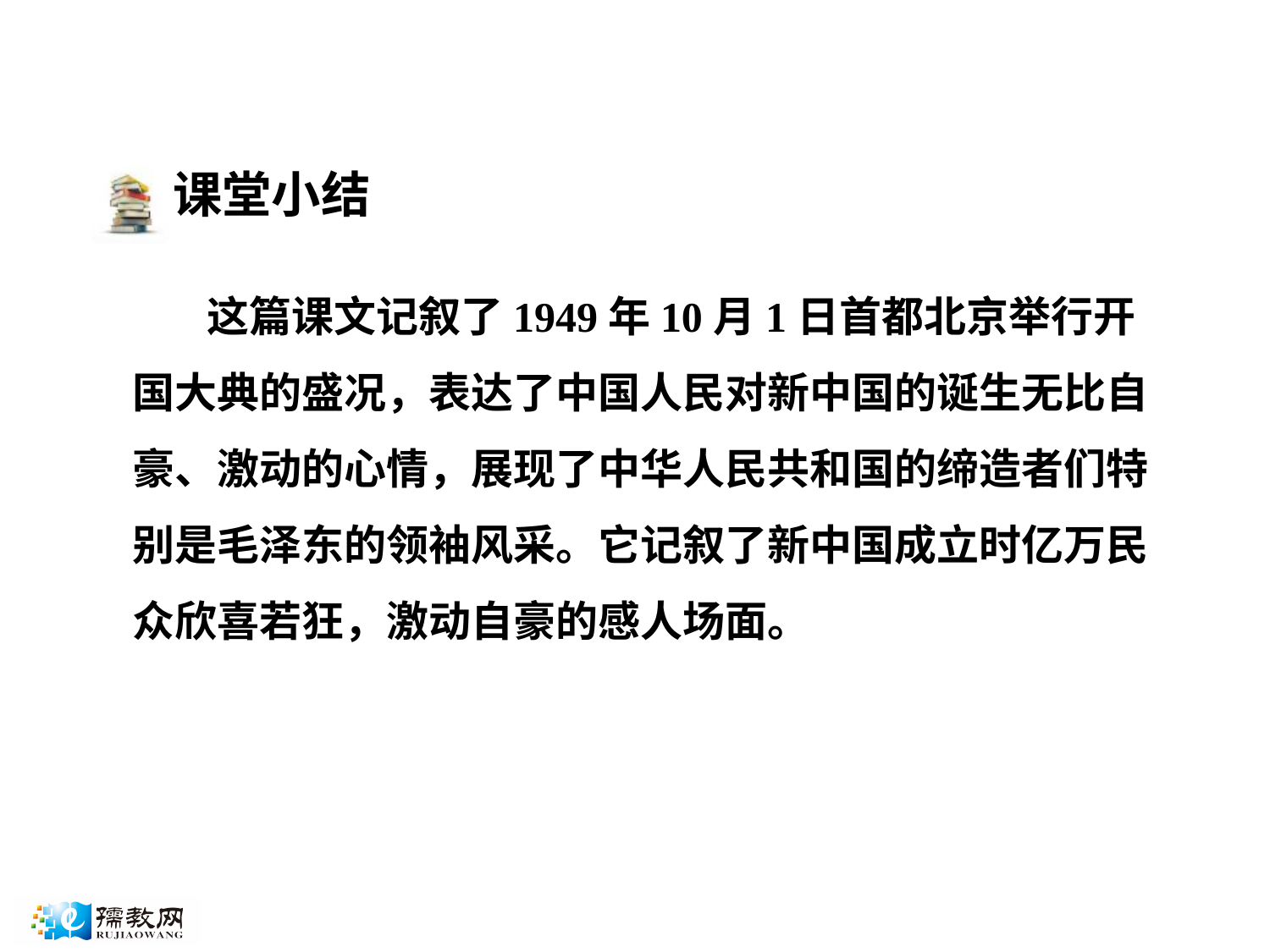

课堂小结

这篇课文记叙了1949年10月1日首都北京举行开国大典的盛况，表达了中国人民对新中国的诞生无比自豪、激动的心情，展现了中华人民共和国的缔造者们特别是毛泽东的领袖风采。它记叙了新中国成立时亿万民众欣喜若狂，激动自豪的感人场面。